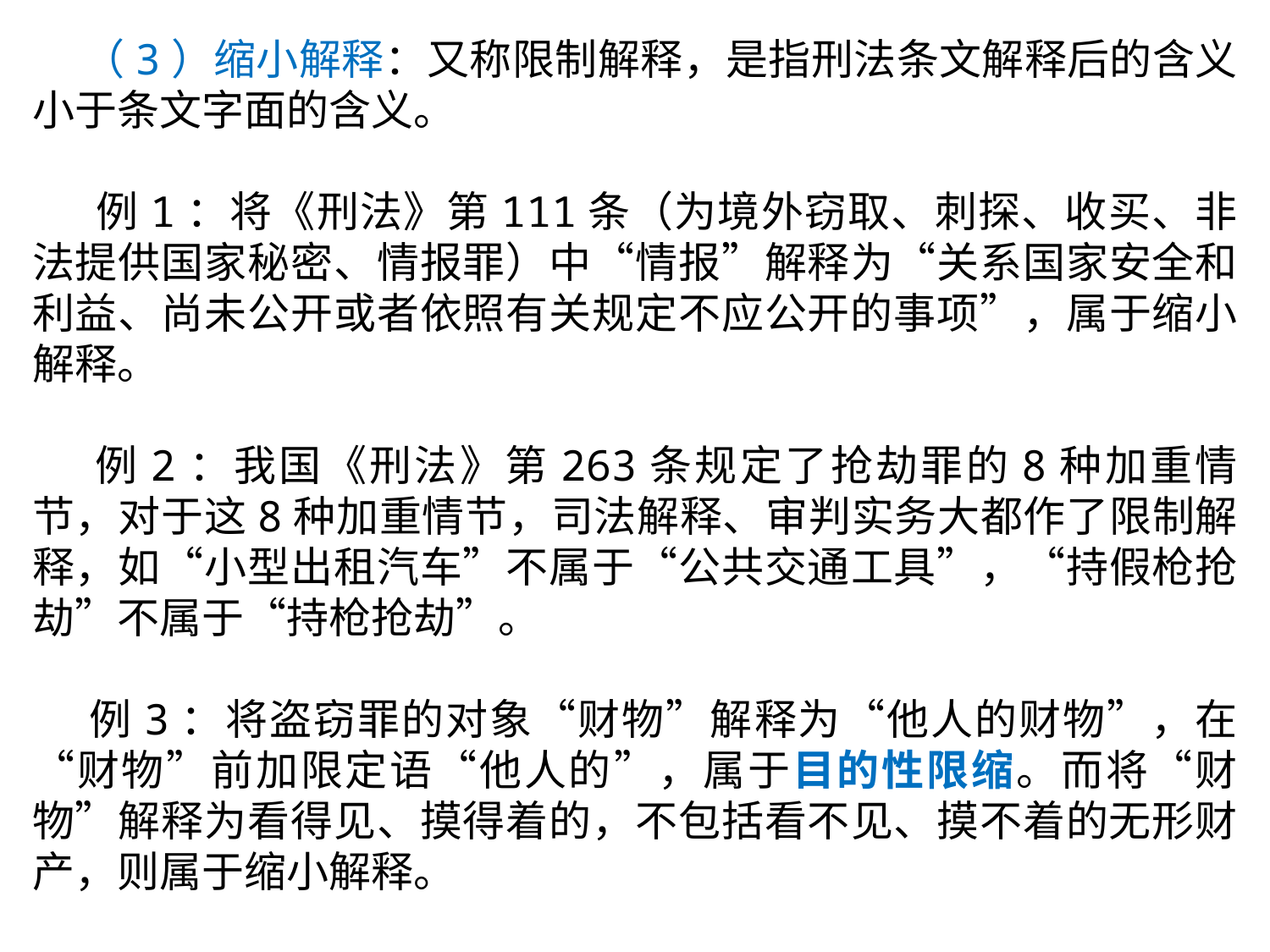

（3）缩小解释：又称限制解释，是指刑法条文解释后的含义小于条文字面的含义。

     例1：将《刑法》第111条（为境外窃取、刺探、收买、非法提供国家秘密、情报罪）中“情报”解释为“关系国家安全和利益、尚未公开或者依照有关规定不应公开的事项”，属于缩小解释。

    例2：我国《刑法》第263条规定了抢劫罪的8种加重情节，对于这8种加重情节，司法解释、审判实务大都作了限制解释，如“小型出租汽车”不属于“公共交通工具”，“持假枪抢劫”不属于“持枪抢劫”。

    例3：将盗窃罪的对象“财物”解释为“他人的财物”，在“财物”前加限定语“他人的”，属于目的性限缩。而将“财物”解释为看得见、摸得着的，不包括看不见、摸不着的无形财产，则属于缩小解释。